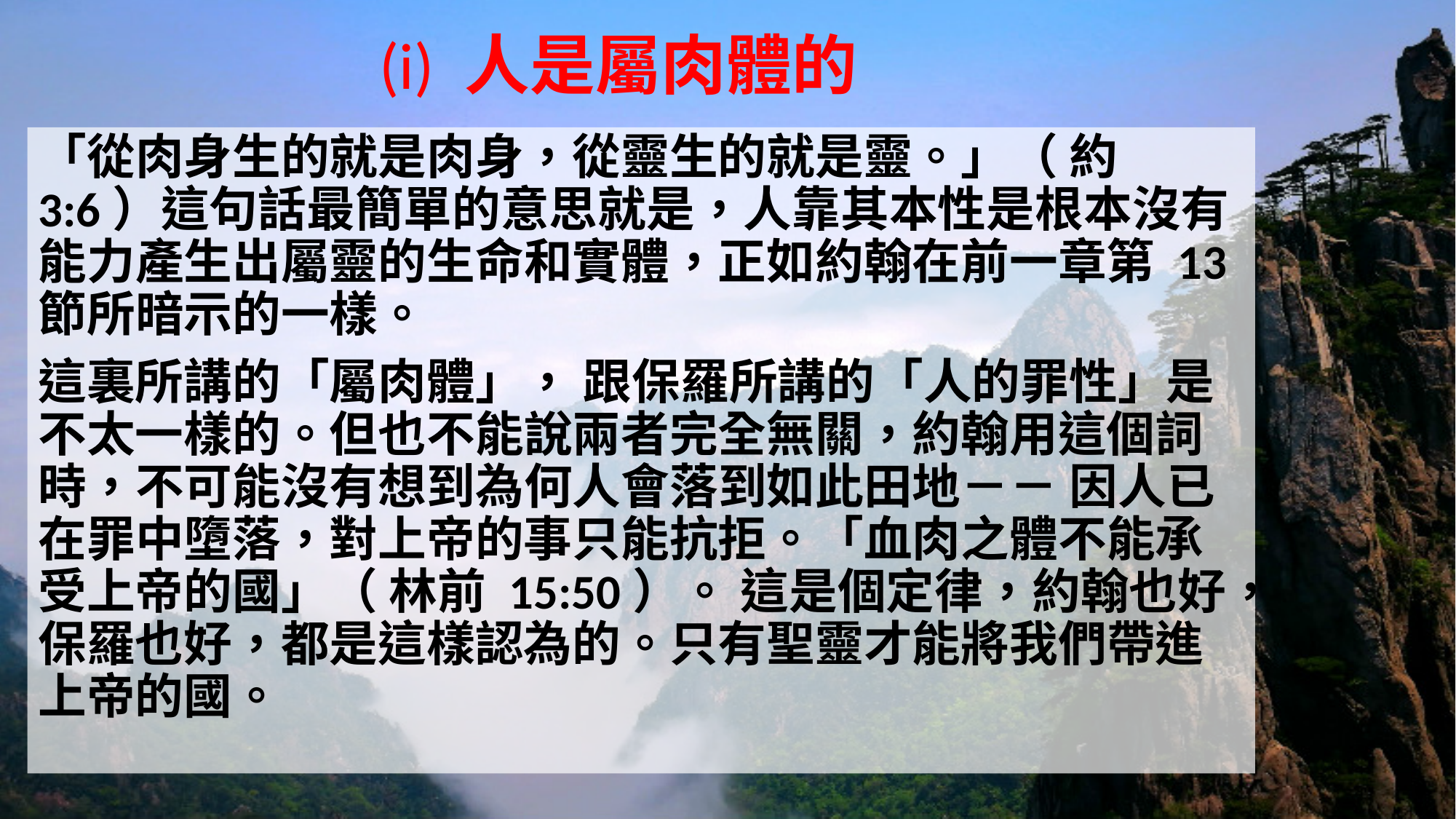

# (i) 人是屬肉體的
「從肉身生的就是肉身，從靈生的就是靈。」（ 約 3:6）這句話最簡單的意思就是，人靠其本性是根本沒有能力產生出屬靈的生命和實體，正如約翰在前一章第 13 節所暗示的一樣。
這裏所講的「屬肉體」， 跟保羅所講的「人的罪性」是不太一樣的。但也不能說兩者完全無關，約翰用這個詞時，不可能沒有想到為何人會落到如此田地－－ 因人已在罪中墮落，對上帝的事只能抗拒。「血肉之體不能承受上帝的國」（ 林前 15:50）。 這是個定律，約翰也好，保羅也好，都是這樣認為的。只有聖靈才能將我們帶進上帝的國。